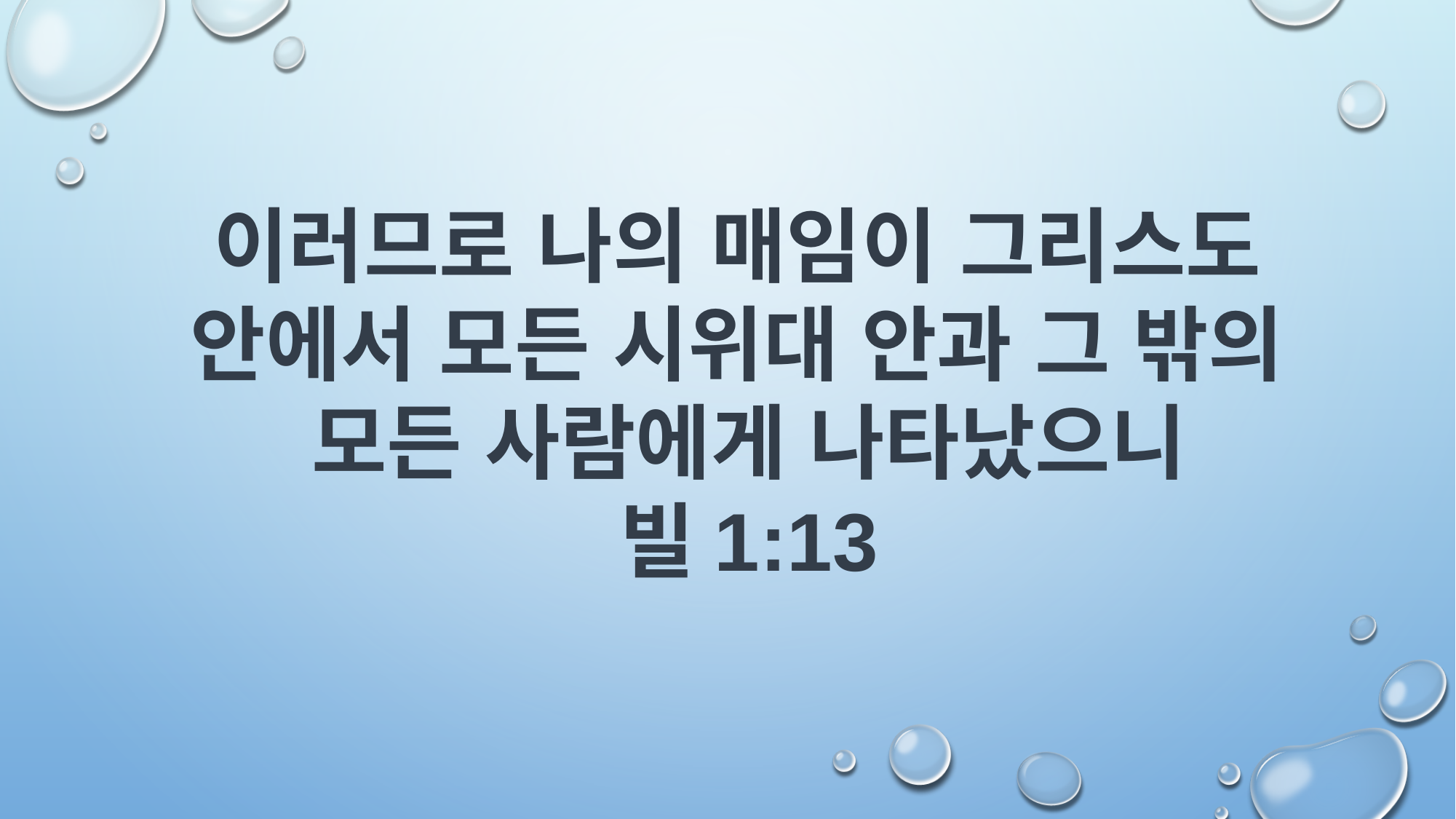

이러므로 나의 매임이 그리스도
안에서 모든 시위대 안과 그 밖의
모든 사람에게 나타났으니
빌1:13